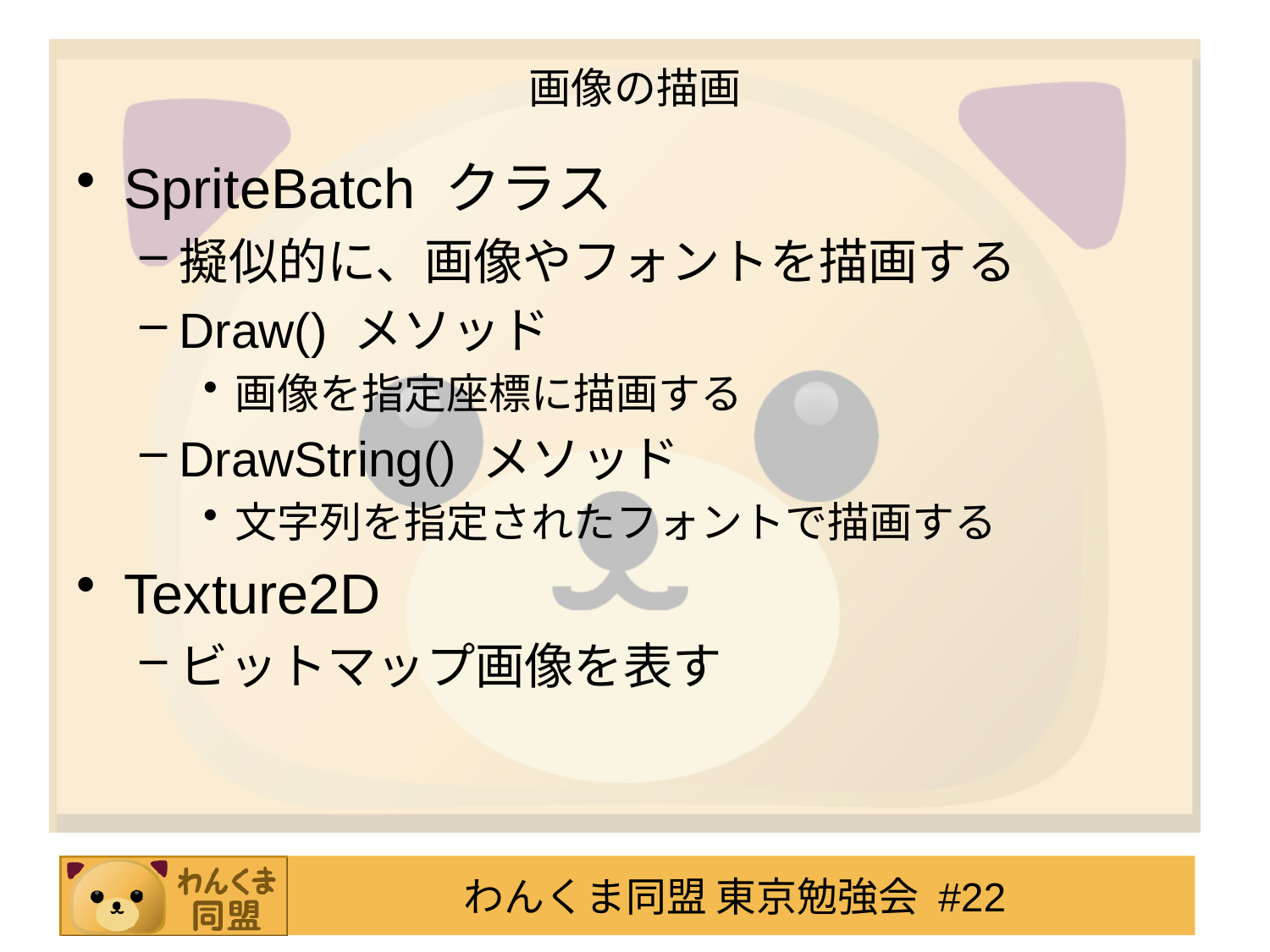

# 画像の描画
SpriteBatch クラス
擬似的に、画像やフォントを描画する
Draw() メソッド
画像を指定座標に描画する
DrawString() メソッド
文字列を指定されたフォントで描画する
Texture2D
ビットマップ画像を表す